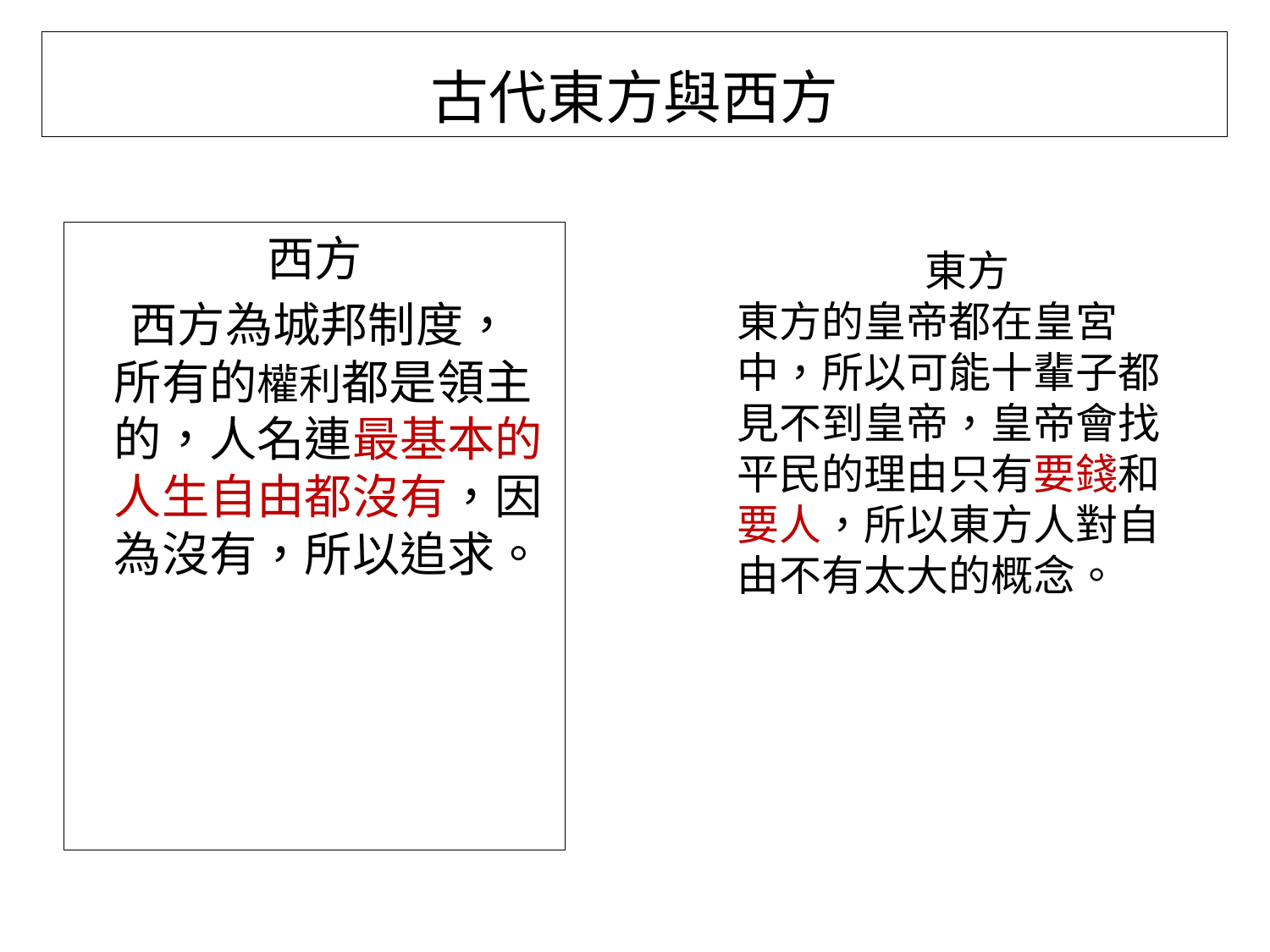

古代東方與西方
西方
    西方為城邦制度，所有的權利都是領主的，人名連最基本的人生自由都沒有，因為沒有，所以追求。
東方
東方的皇帝都在皇宮中，所以可能十輩子都見不到皇帝，皇帝會找平民的理由只有要錢和要人，所以東方人對自由不有太大的概念。